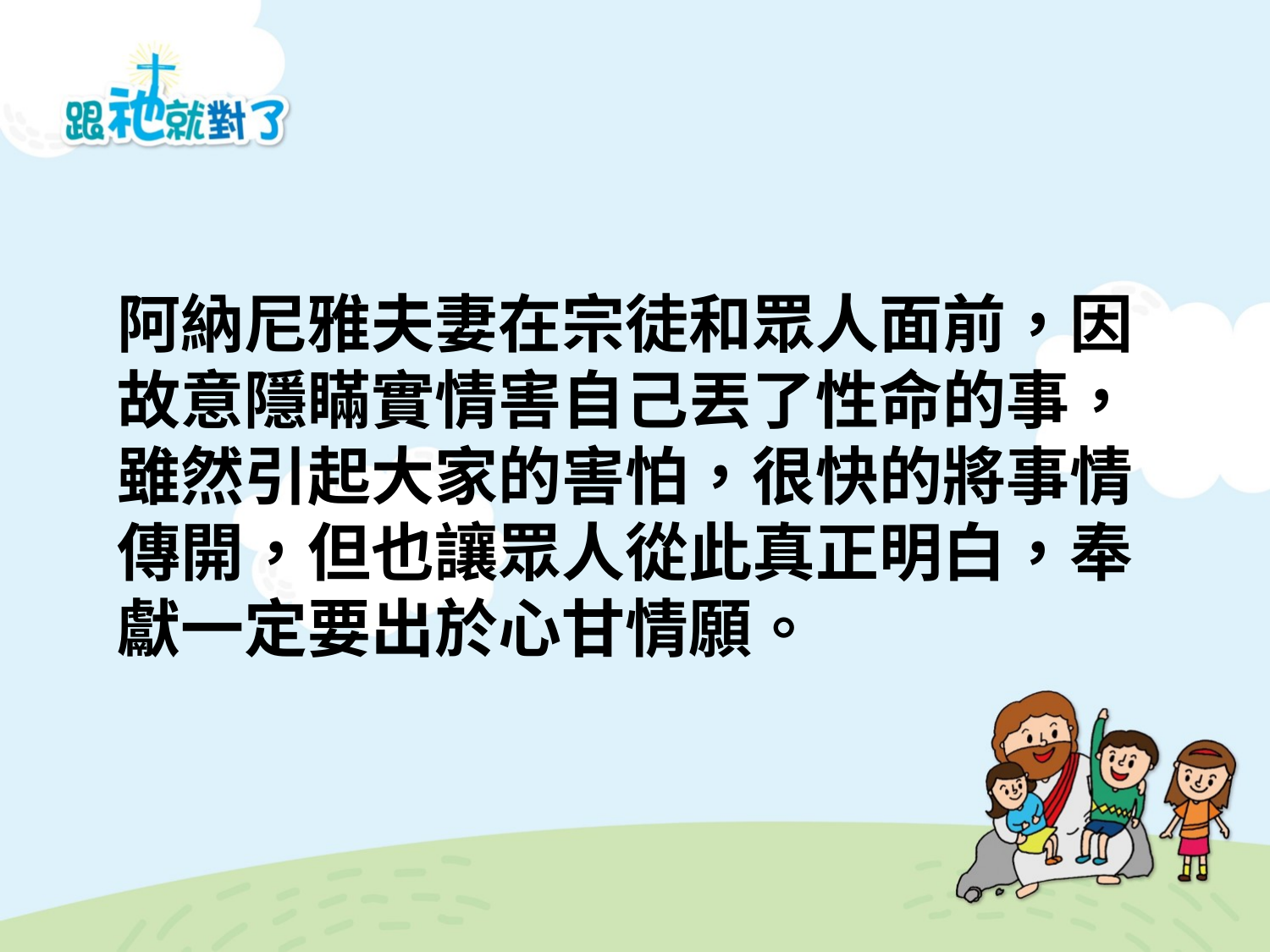

阿納尼雅夫妻在宗徒和眾人面前，因故意隱瞞實情害自己丟了性命的事，雖然引起大家的害怕，很快的將事情傳開，但也讓眾人從此真正明白，奉獻一定要出於心甘情願。